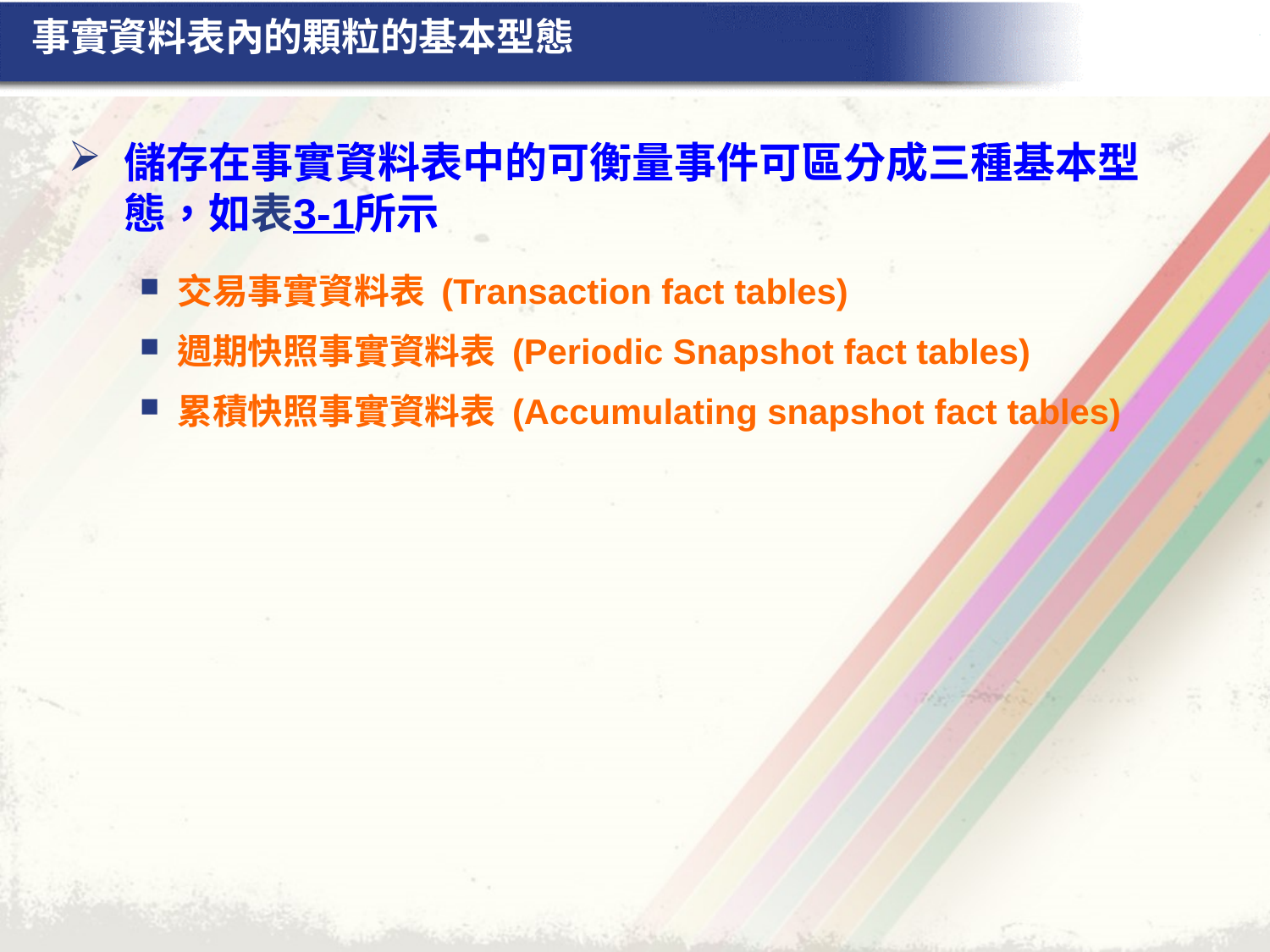

# 事實資料表內的顆粒的基本型態
儲存在事實資料表中的可衡量事件可區分成三種基本型態，如表3-1所示
交易事實資料表 (Transaction fact tables)
週期快照事實資料表 (Periodic Snapshot fact tables)
累積快照事實資料表 (Accumulating snapshot fact tables)